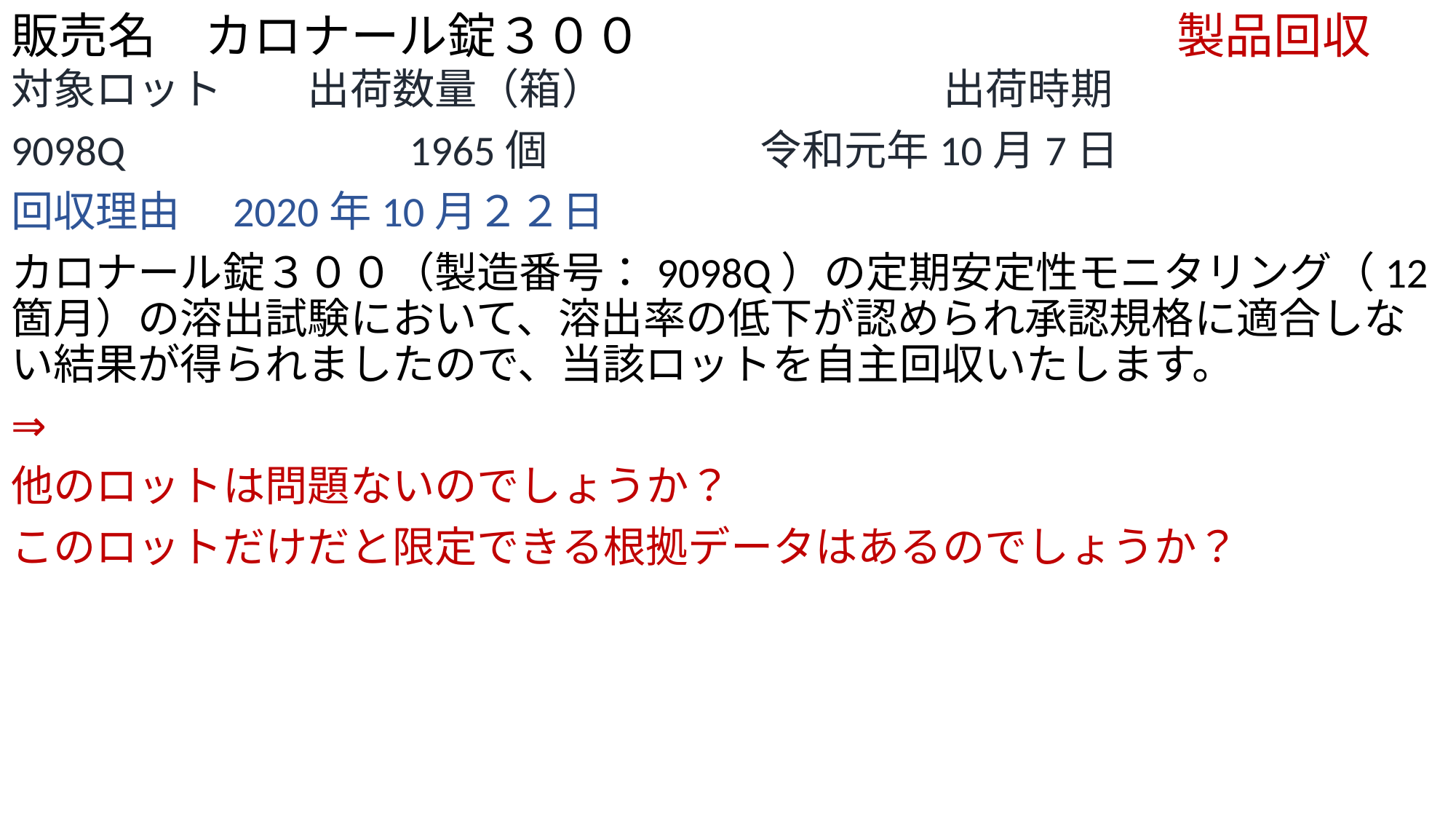

# 販売名　カロナール錠３００　　　　　　　　　　　製品回収
対象ロット　　出荷数量（箱）　　　　　　　　出荷時期
9098Q　　　　　　 1965個　　　　　令和元年10月7日
回収理由　2020年10月２２日
カロナール錠３００（製造番号：9098Q）の定期安定性モニタリング（12箇月）の溶出試験において、溶出率の低下が認められ承認規格に適合しない結果が得られましたので、当該ロットを自主回収いたします。
⇒
他のロットは問題ないのでしょうか？
このロットだけだと限定できる根拠データはあるのでしょうか？